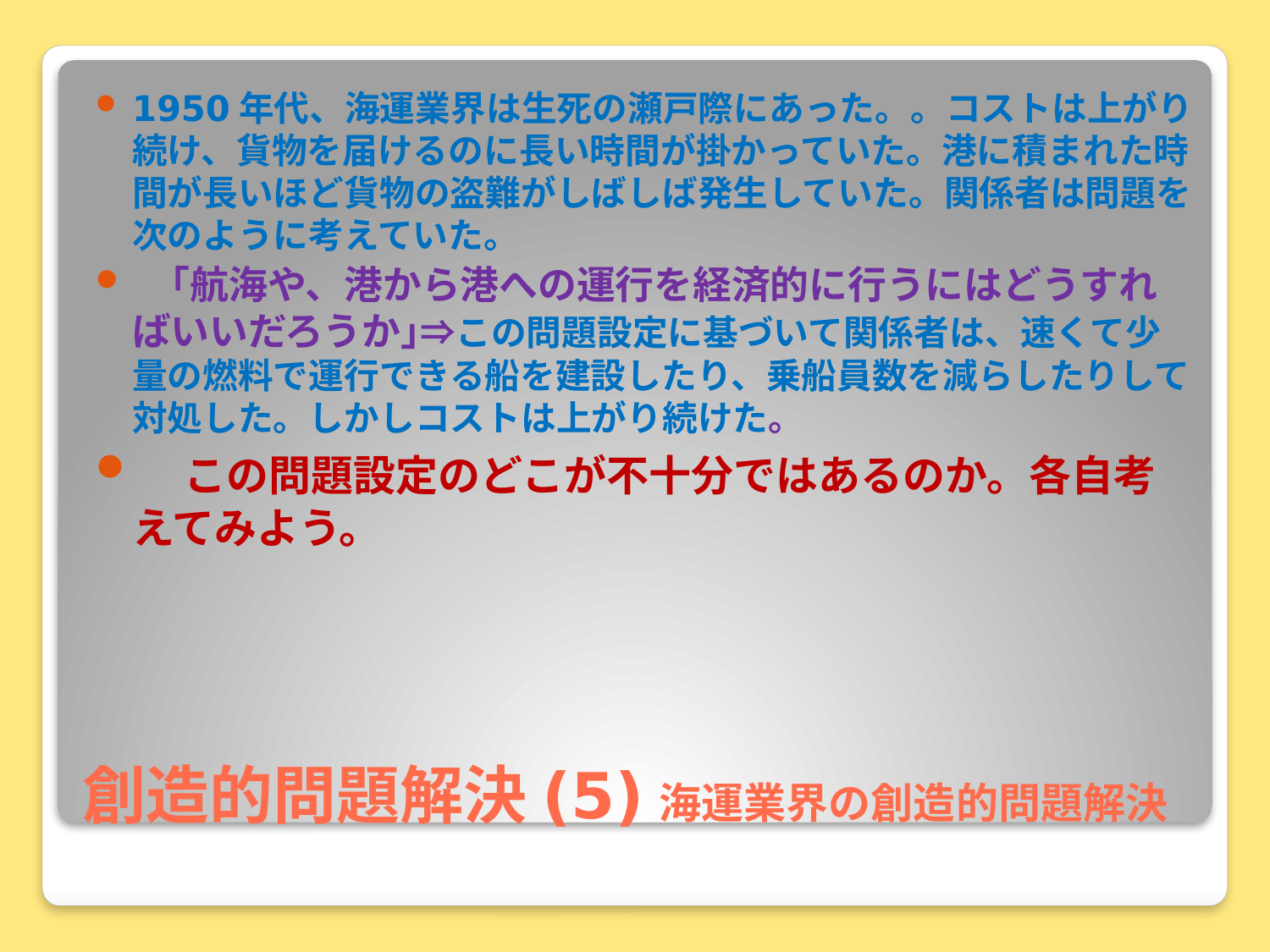

1950年代、海運業界は生死の瀬戸際にあった。。コストは上がり続け、貨物を届けるのに長い時間が掛かっていた。港に積まれた時間が長いほど貨物の盗難がしばしば発生していた。関係者は問題を次のように考えていた。
　｢航海や、港から港への運行を経済的に行うにはどうすればいいだろうか｣⇒この問題設定に基づいて関係者は、速くて少量の燃料で運行できる船を建設したり、乗船員数を減らしたりして対処した。しかしコストは上がり続けた。
　この問題設定のどこが不十分ではあるのか。各自考えてみよう。
# 創造的問題解決(5)海運業界の創造的問題解決